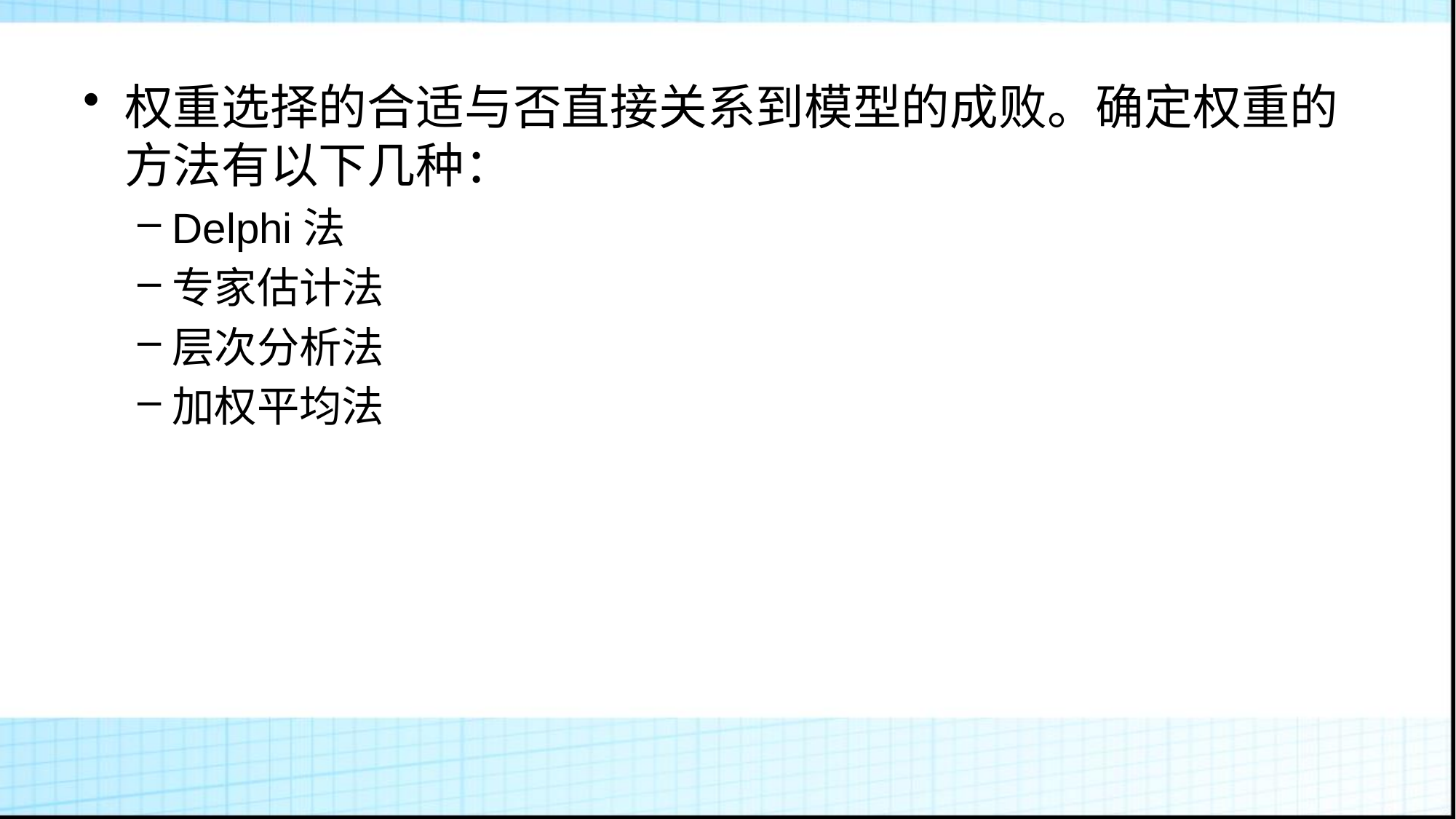

权重选择的合适与否直接关系到模型的成败。确定权重的方法有以下几种：
Delphi法
专家估计法
层次分析法
加权平均法